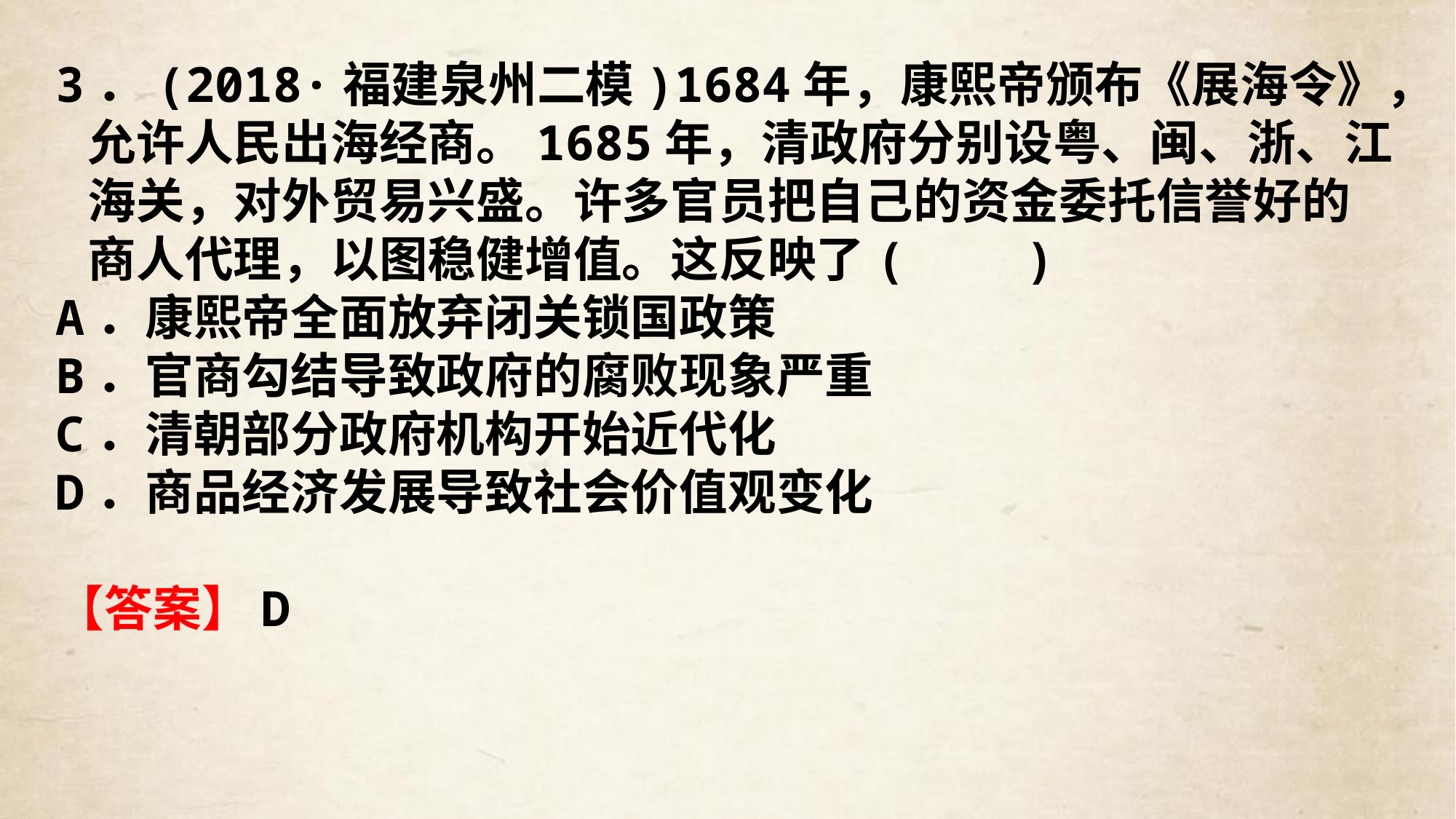

3．(2018·福建泉州二模)1684年，康熙帝颁布《展海令》，允许人民出海经商。1685年，清政府分别设粤、闽、浙、江海关，对外贸易兴盛。许多官员把自己的资金委托信誉好的商人代理，以图稳健增值。这反映了(　　)
A．康熙帝全面放弃闭关锁国政策
B．官商勾结导致政府的腐败现象严重
C．清朝部分政府机构开始近代化
D．商品经济发展导致社会价值观变化

【答案】D